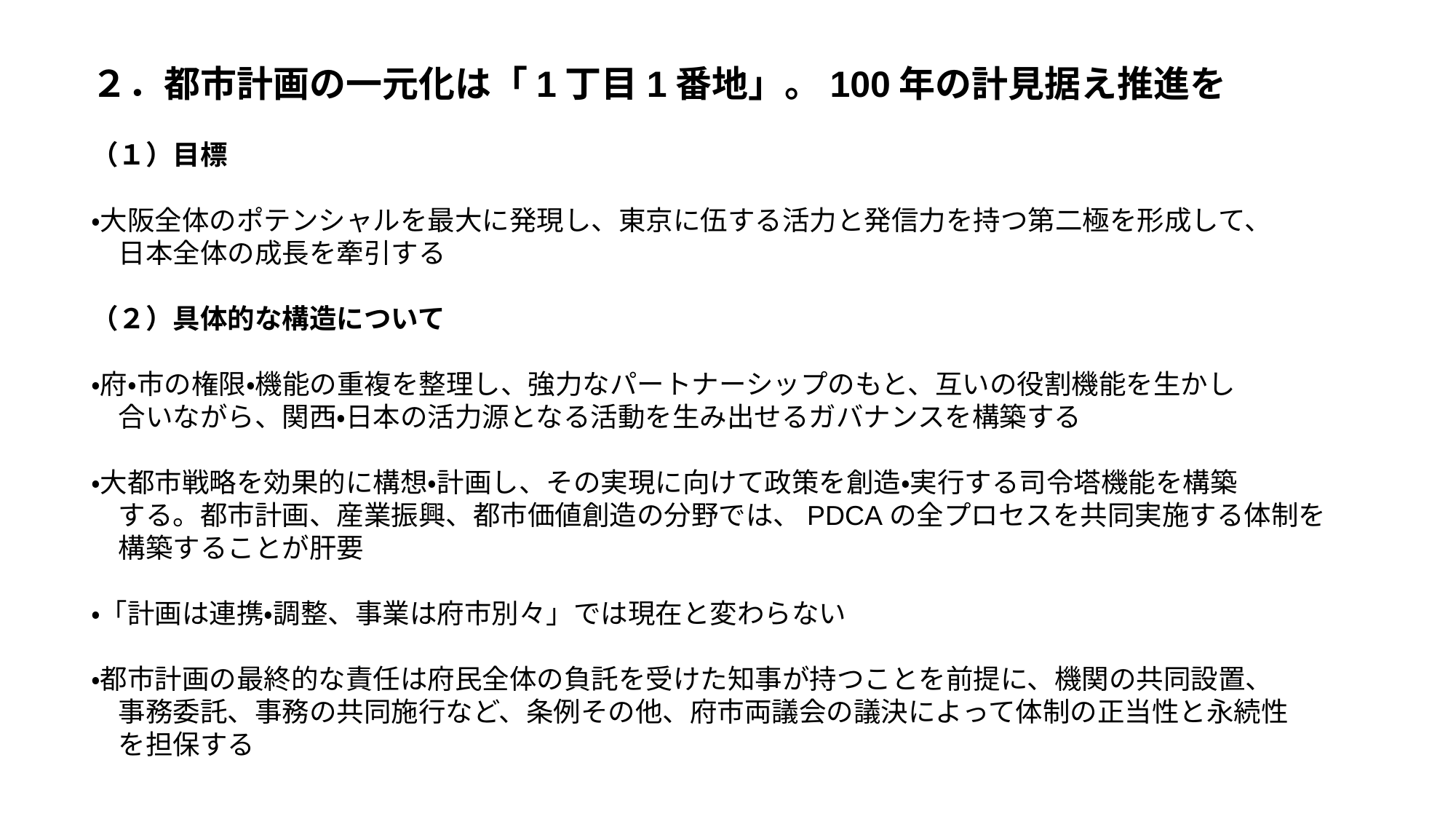

２．都市計画の一元化は「1丁目1番地」。100年の計見据え推進を

（１）目標

・大阪全体のポテンシャルを最大に発現し、東京に伍する活力と発信力を持つ第二極を形成して、
　日本全体の成長を牽引する

（２）具体的な構造について

・府・市の権限・機能の重複を整理し、強力なパートナーシップのもと、互いの役割機能を生かし
　合いながら、関西・日本の活力源となる活動を生み出せるガバナンスを構築する

・大都市戦略を効果的に構想・計画し、その実現に向けて政策を創造・実行する司令塔機能を構築
　する。都市計画、産業振興、都市価値創造の分野では、PDCAの全プロセスを共同実施する体制を
　構築することが肝要

・「計画は連携・調整、事業は府市別々」では現在と変わらない

・都市計画の最終的な責任は府民全体の負託を受けた知事が持つことを前提に、機関の共同設置、
　事務委託、事務の共同施行など、条例その他、府市両議会の議決によって体制の正当性と永続性
　を担保する